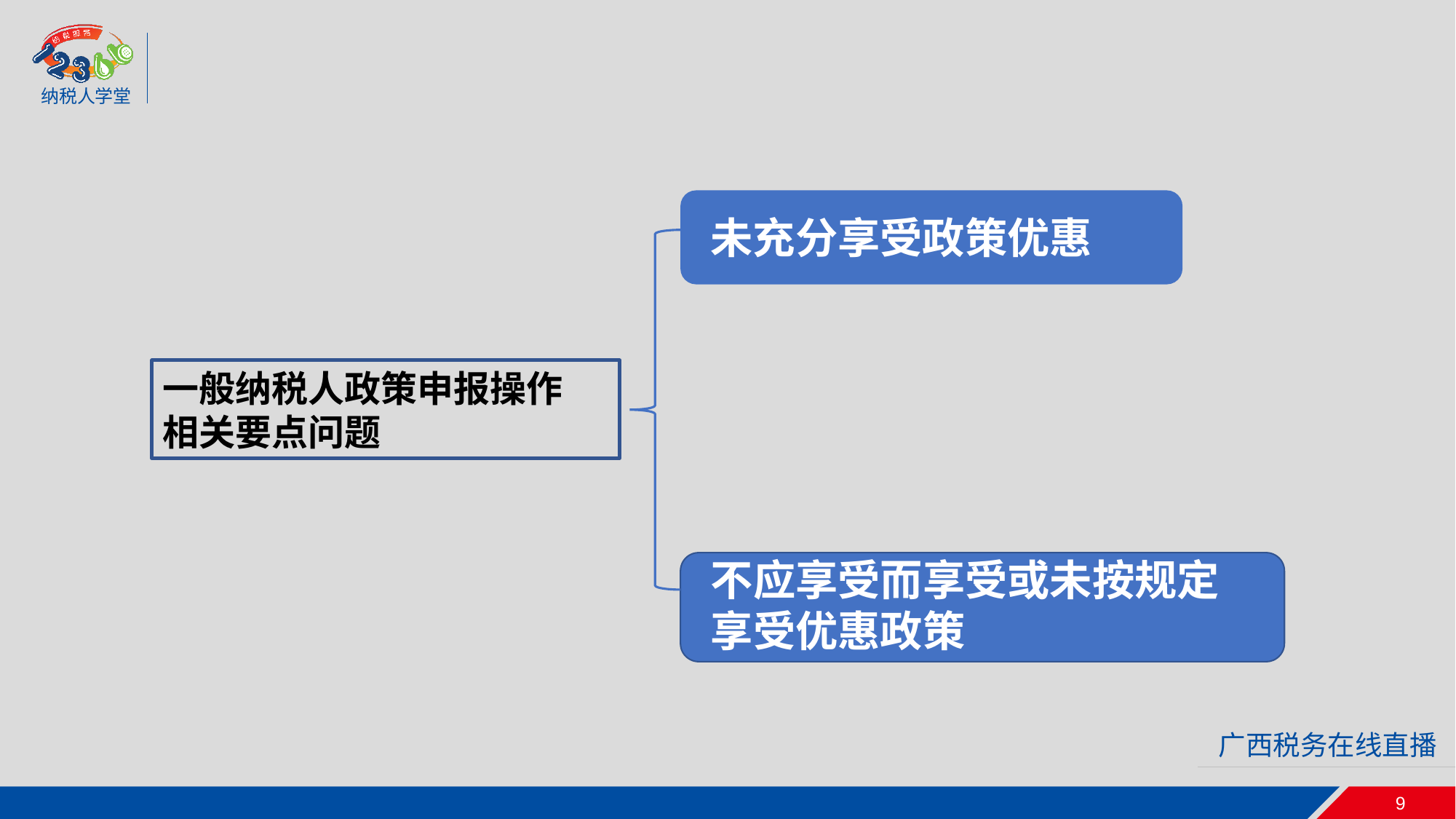

未充分享受政策优惠

一般纳税人政策申报操作
相关要点问题
不应享受而享受或未按规定享受优惠政策